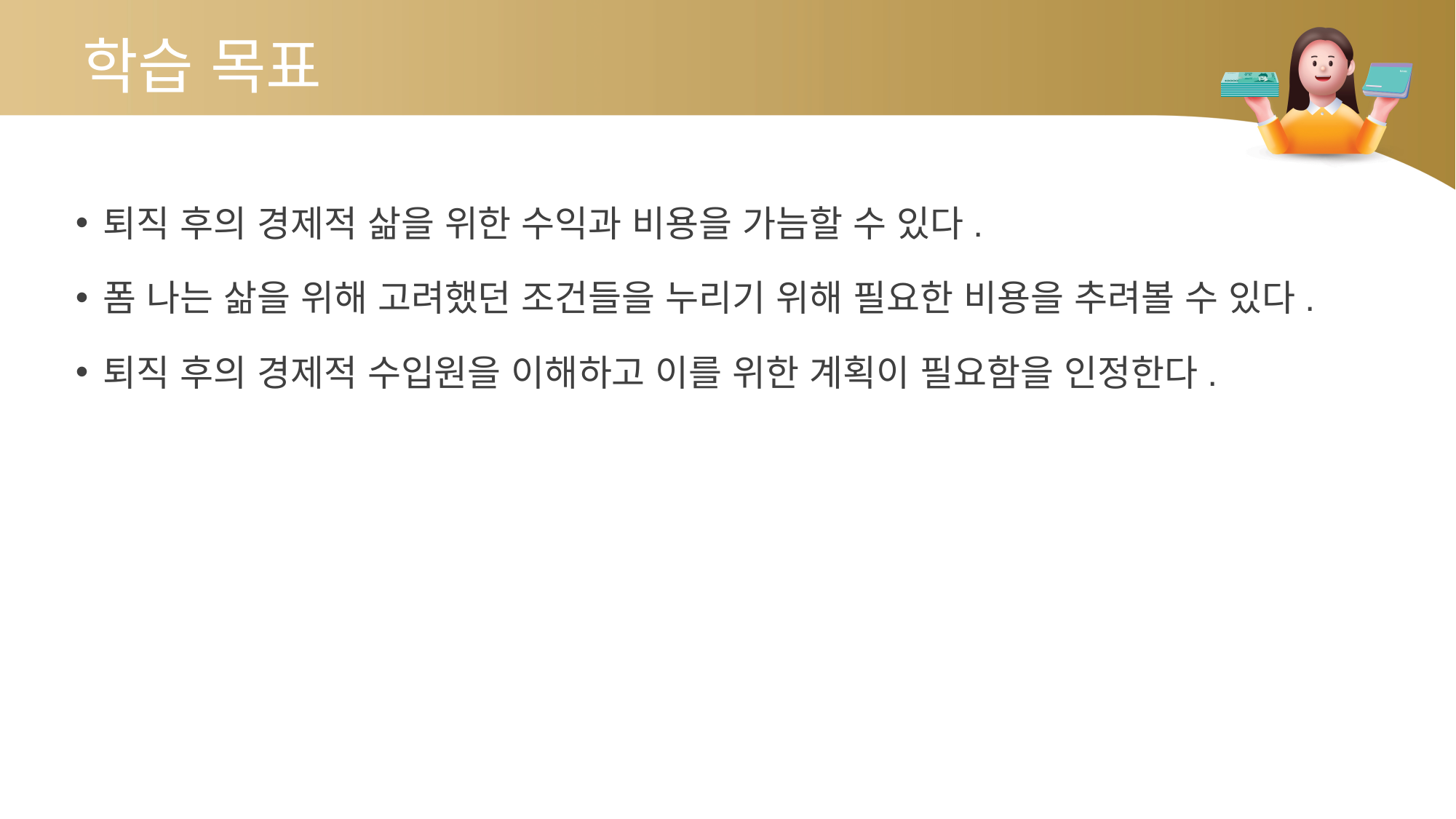

학습 목표
퇴직 후의 경제적 삶을 위한 수익과 비용을 가늠할 수 있다.
폼 나는 삶을 위해 고려했던 조건들을 누리기 위해 필요한 비용을 추려볼 수 있다.
퇴직 후의 경제적 수입원을 이해하고 이를 위한 계획이 필요함을 인정한다.